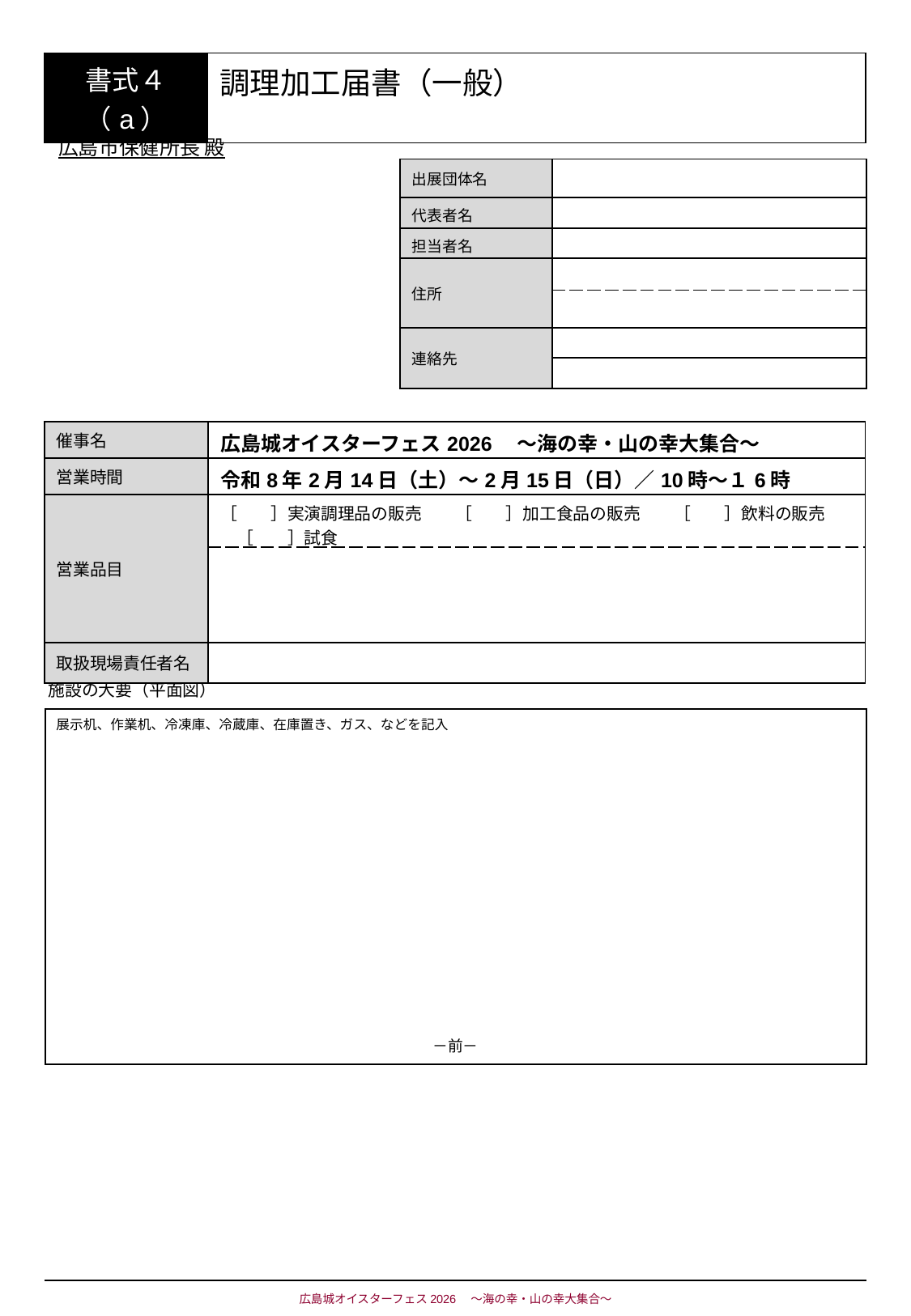

| 書式４（a） | 調理加工届書（一般） |
| --- | --- |
広島市保健所長 殿
| 出展団体名 |  |
| --- | --- |
| 代表者名 |  |
| 担当者名 |  |
| 住所 |  |
|  |  |
| 連絡先 |  |
|  |  |
| 催事名 | 広島城オイスターフェス2026　〜海の幸・山の幸大集合〜 |
| --- | --- |
| 営業時間 | 令和8年2月14日（土）〜2月15日（日）／10時〜１6時 |
| 営業品目 | ［　　］実演調理品の販売　　［　　］加工食品の販売　　［　　］飲料の販売　　［　　］試食 |
|  |  |
| 取扱現場責任者名 |  |
施設の大要（平面図）
|  |
| --- |
展示机、作業机、冷凍庫、冷蔵庫、在庫置き、ガス、などを記入
－前－
広島城オイスターフェス2026　～海の幸・山の幸大集合～